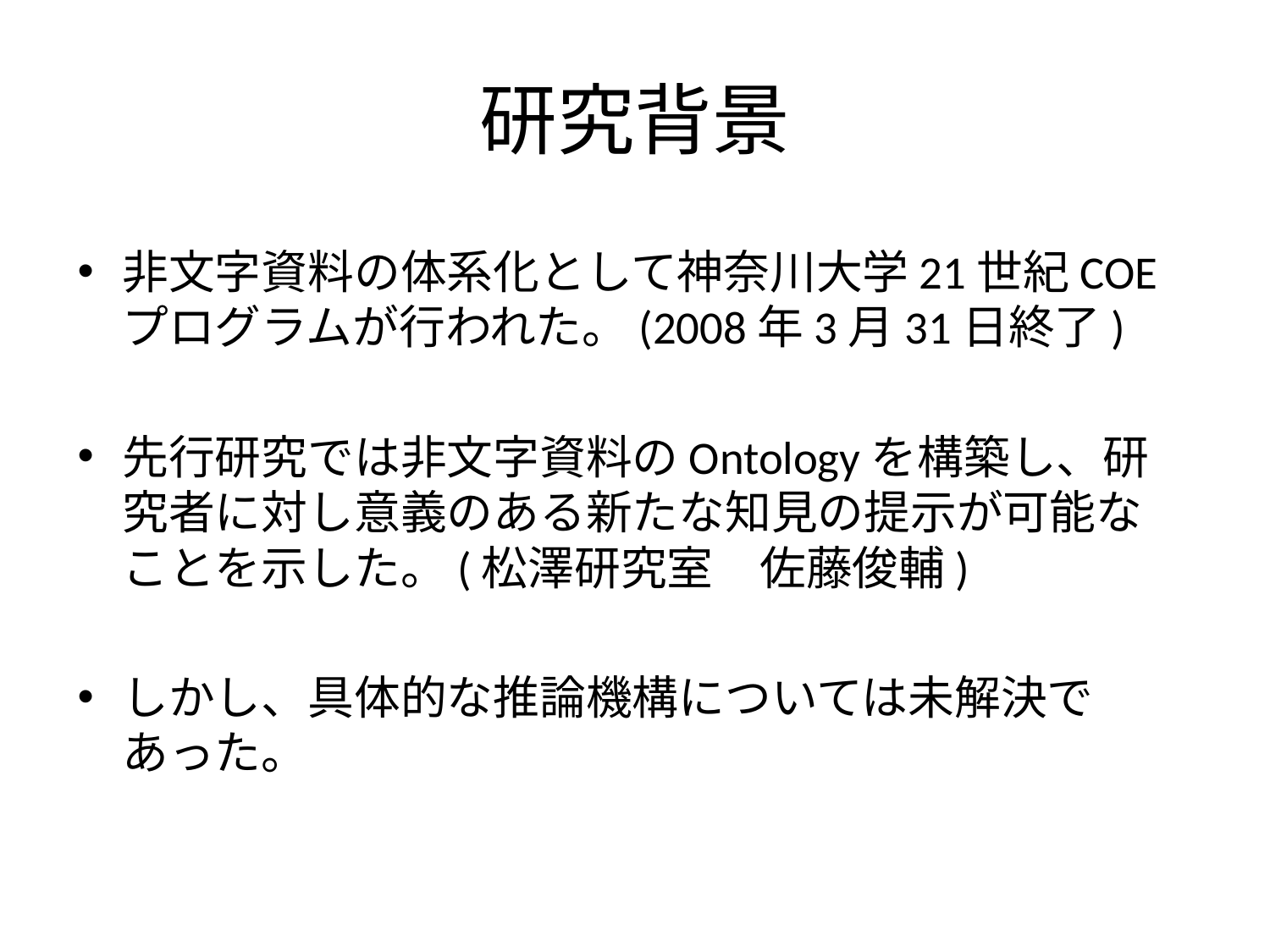

# 研究背景
非文字資料の体系化として神奈川大学21世紀COEプログラムが行われた。(2008年3月31日終了)

先行研究では非文字資料のOntologyを構築し、研究者に対し意義のある新たな知見の提示が可能なことを示した。(松澤研究室　佐藤俊輔)

しかし、具体的な推論機構については未解決であった。